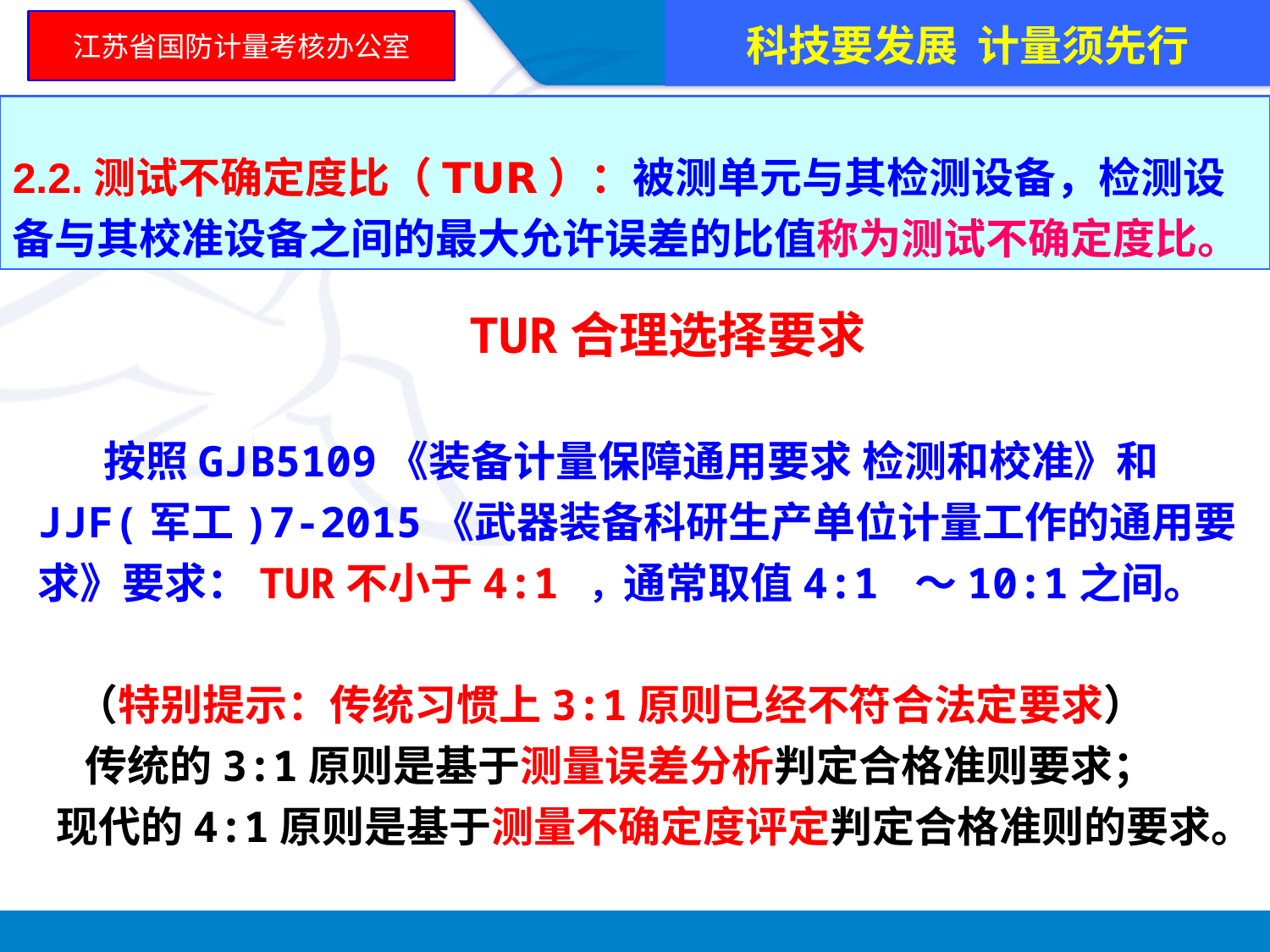

科技要发展  计量须先行
江苏省国防计量考核办公室
2.2.测试不确定度比（TUR）：被测单元与其检测设备，检测设备与其校准设备之间的最大允许误差的比值称为测试不确定度比。

                 TUR合理选择要求
       按照GJB5109《装备计量保障通用要求 检测和校准》和JJF(军工)7-2015《武器装备科研生产单位计量工作的通用要求》要求：TUR不小于4:1 ，通常取值4:1 ～10:1之间。
    （特别提示：传统习惯上3:1原则已经不符合法定要求）
     传统的3:1原则是基于测量误差分析判定合格准则要求；
  现代的4:1原则是基于测量不确定度评定判定合格准则的要求。